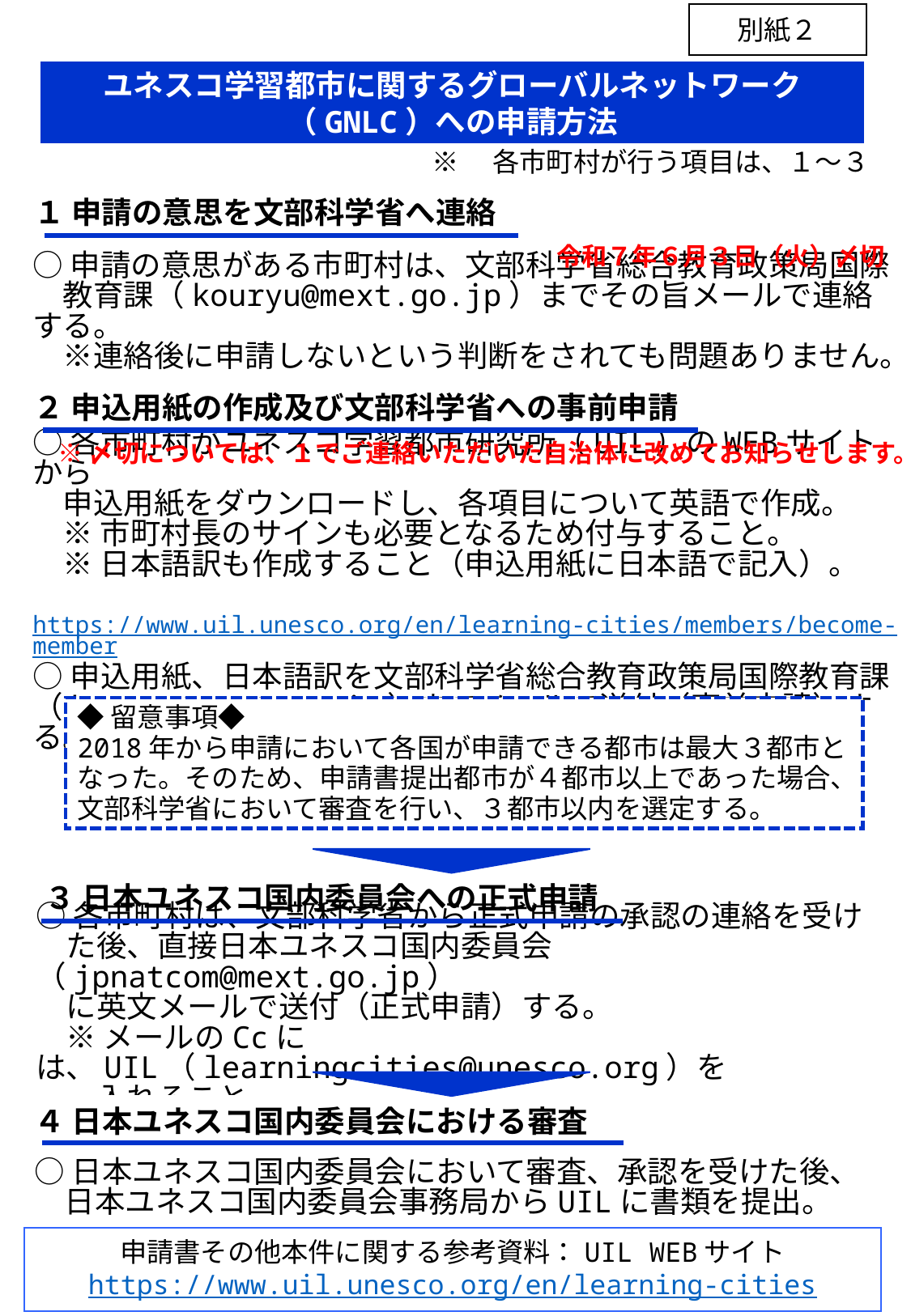

別紙２
ユネスコ学習都市に関するグローバルネットワーク（GNLC）への申請方法
※　各市町村が行う項目は、１～３
１ 申請の意思を文部科学省へ連絡
　　令和７年６月３日（火）〆切
○申請の意思がある市町村は、文部科学省総合教育政策局国際
　教育課（kouryu@mext.go.jp）までその旨メールで連絡する。
　※連絡後に申請しないという判断をされても問題ありません。
２ 申込用紙の作成及び文部科学省への事前申請
○各市町村がユネスコ学習都市研究所（UIL）のWEBサイトから
　申込用紙をダウンロードし、各項目について英語で作成。
　※ 市町村長のサインも必要となるため付与すること。
　※ 日本語訳も作成すること（申込用紙に日本語で記入）。
　https://www.uil.unesco.org/en/learning-cities/members/become-member
○申込用紙、日本語訳を文部科学省総合教育政策局国際教育課（kouryu@mext.go.jp）までメールで送付（事前申請）する。
※〆切については、１でご連絡いただいた自治体に改めてお知らせします。
◆留意事項◆
2018年から申請において各国が申請できる都市は最大３都市となった。そのため、申請書提出都市が４都市以上であった場合、文部科学省において審査を行い、３都市以内を選定する。

３ 日本ユネスコ国内委員会への正式申請
○各市町村は、文部科学省から正式申請の承認の連絡を受け
　た後、直接日本ユネスコ国内委員会（jpnatcom@mext.go.jp）
　に英文メールで送付（正式申請）する。
　※ メールのCcには、UIL（learningcities@unesco.org）を
　　入れること。

４ 日本ユネスコ国内委員会における審査
○日本ユネスコ国内委員会において審査、承認を受けた後、
　日本ユネスコ国内委員会事務局からUILに書類を提出。
申請書その他本件に関する参考資料：UIL WEBサイト
https://www.uil.unesco.org/en/learning-cities